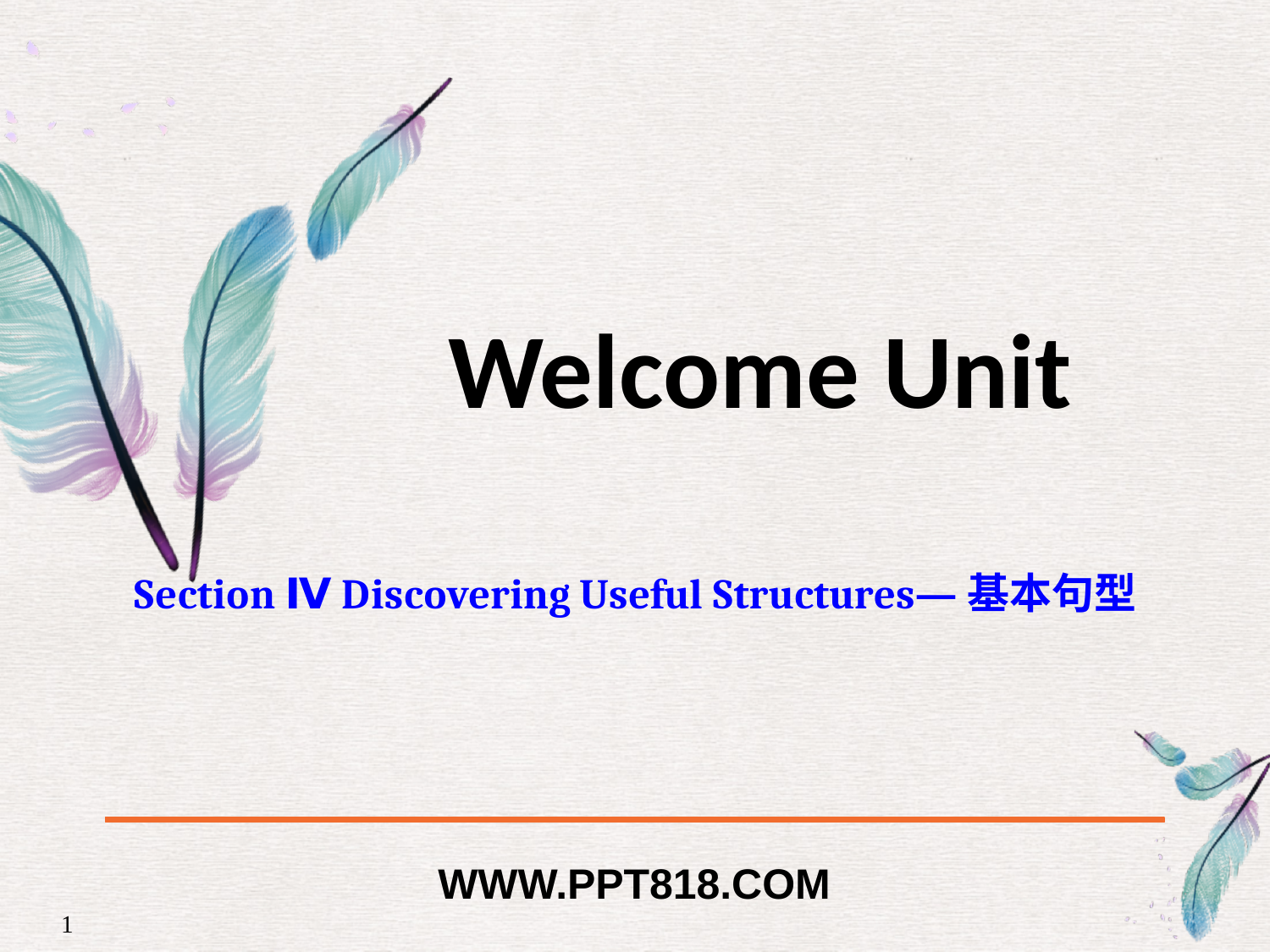

Welcome Unit
Section Ⅳ Discovering Useful Structures—基本句型
WWW.PPT818.COM